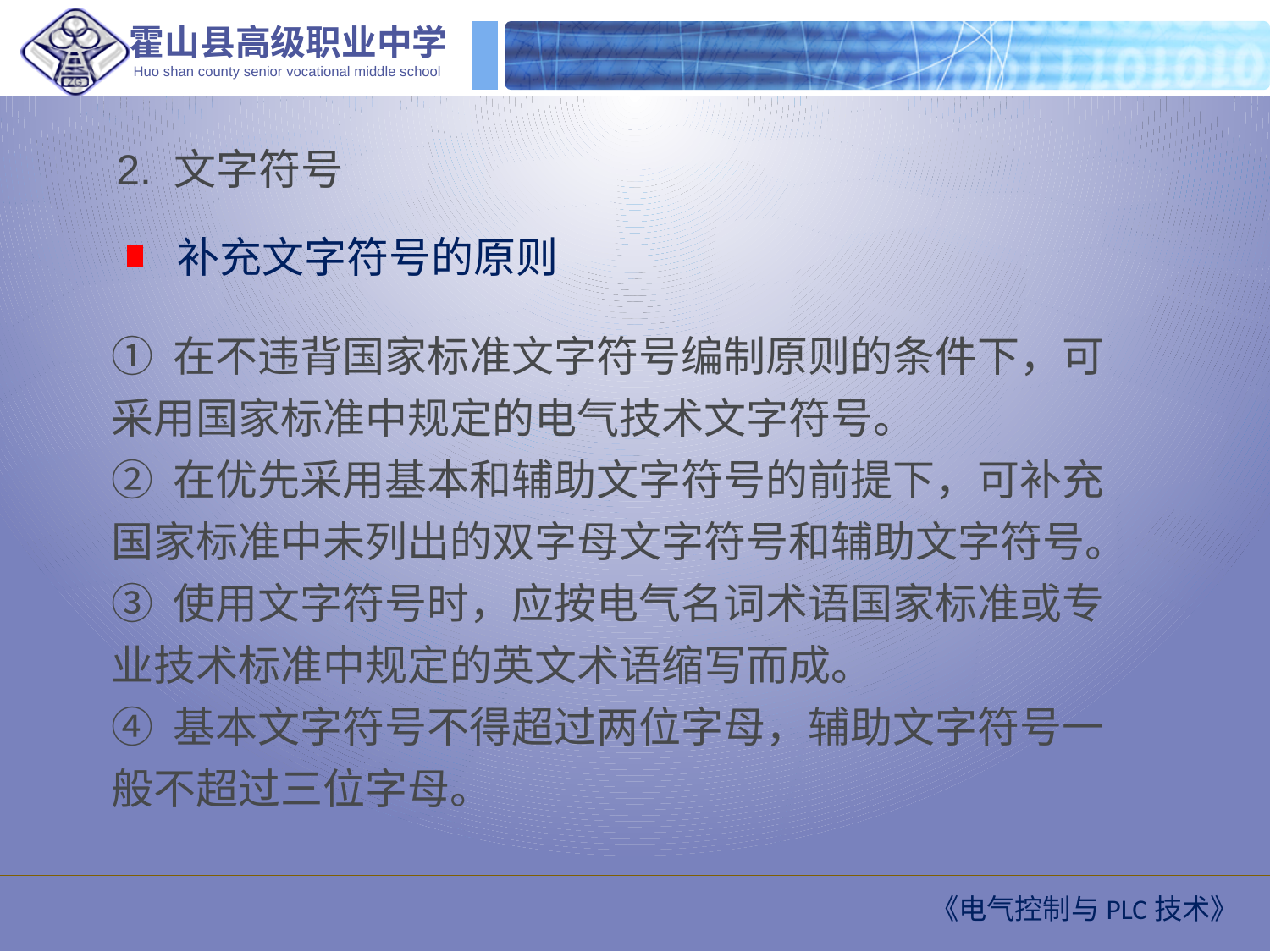

2. 文字符号
补充文字符号的原则

① 在不违背国家标准文字符号编制原则的条件下，可采用国家标准中规定的电气技术文字符号。
② 在优先采用基本和辅助文字符号的前提下，可补充国家标准中未列出的双字母文字符号和辅助文字符号。
③ 使用文字符号时，应按电气名词术语国家标准或专业技术标准中规定的英文术语缩写而成。
④ 基本文字符号不得超过两位字母，辅助文字符号一般不超过三位字母。